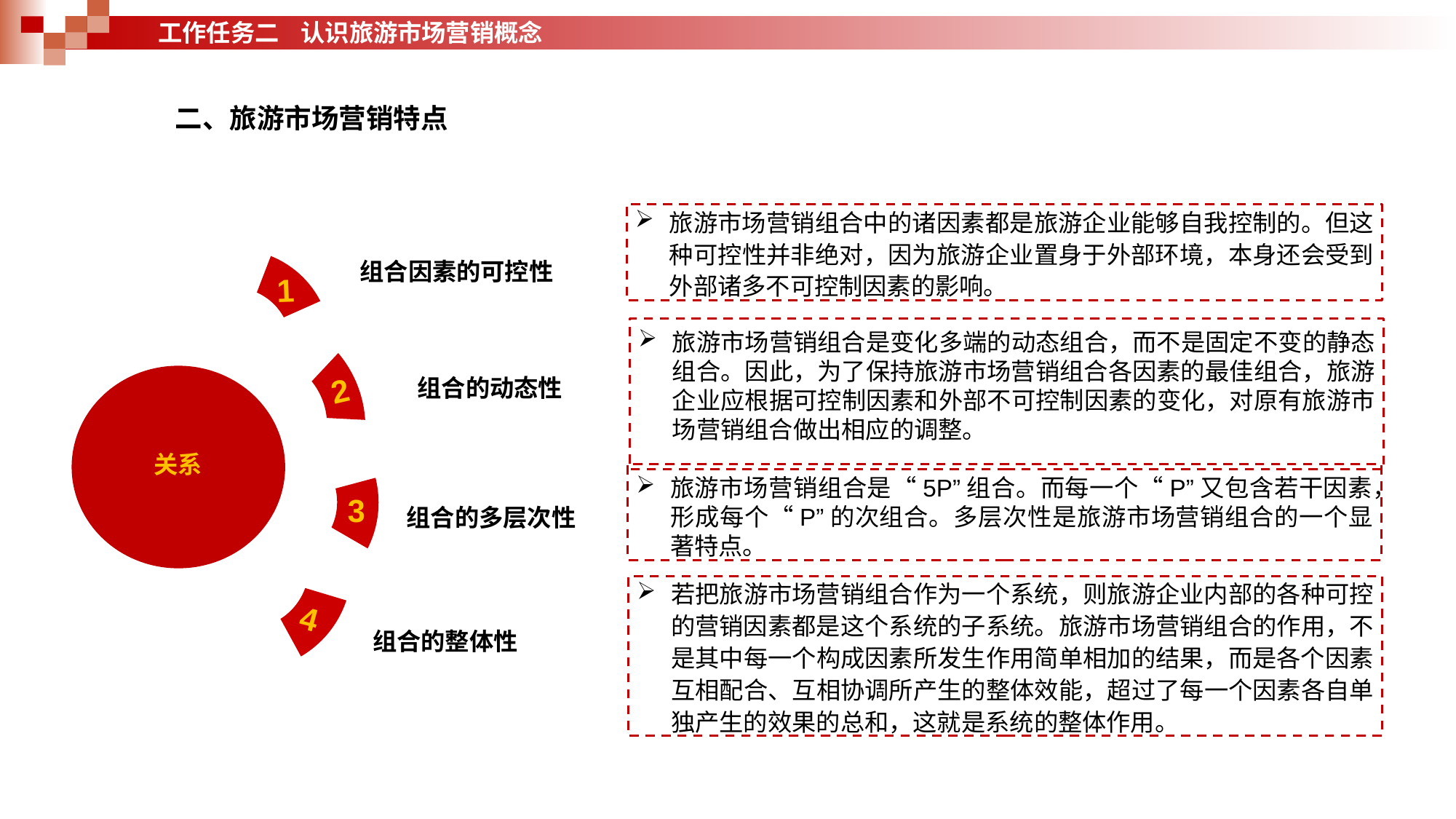

工作任务二    认识旅游市场营销概念
二、旅游市场营销特点
旅游市场营销组合中的诸因素都是旅游企业能够自我控制的。但这种可控性并非绝对，因为旅游企业置身于外部环境，本身还会受到外部诸多不可控制因素的影响。
组合因素的可控性

1
旅游市场营销组合是变化多端的动态组合，而不是固定不变的静态组合。因此，为了保持旅游市场营销组合各因素的最佳组合，旅游企业应根据可控制因素和外部不可控制因素的变化，对原有旅游市场营销组合做出相应的调整。

2
组合的动态性

关系
旅游市场营销组合是“5P”组合。而每一个“P”又包含若干因素，形成每个“P”的次组合。多层次性是旅游市场营销组合的一个显著特点。

3
组合的多层次性
若把旅游市场营销组合作为一个系统，则旅游企业内部的各种可控的营销因素都是这个系统的子系统。旅游市场营销组合的作用，不是其中每一个构成因素所发生作用简单相加的结果，而是各个因素互相配合、互相协调所产生的整体效能，超过了每一个因素各自单独产生的效果的总和，这就是系统的整体作用。

4
组合的整体性